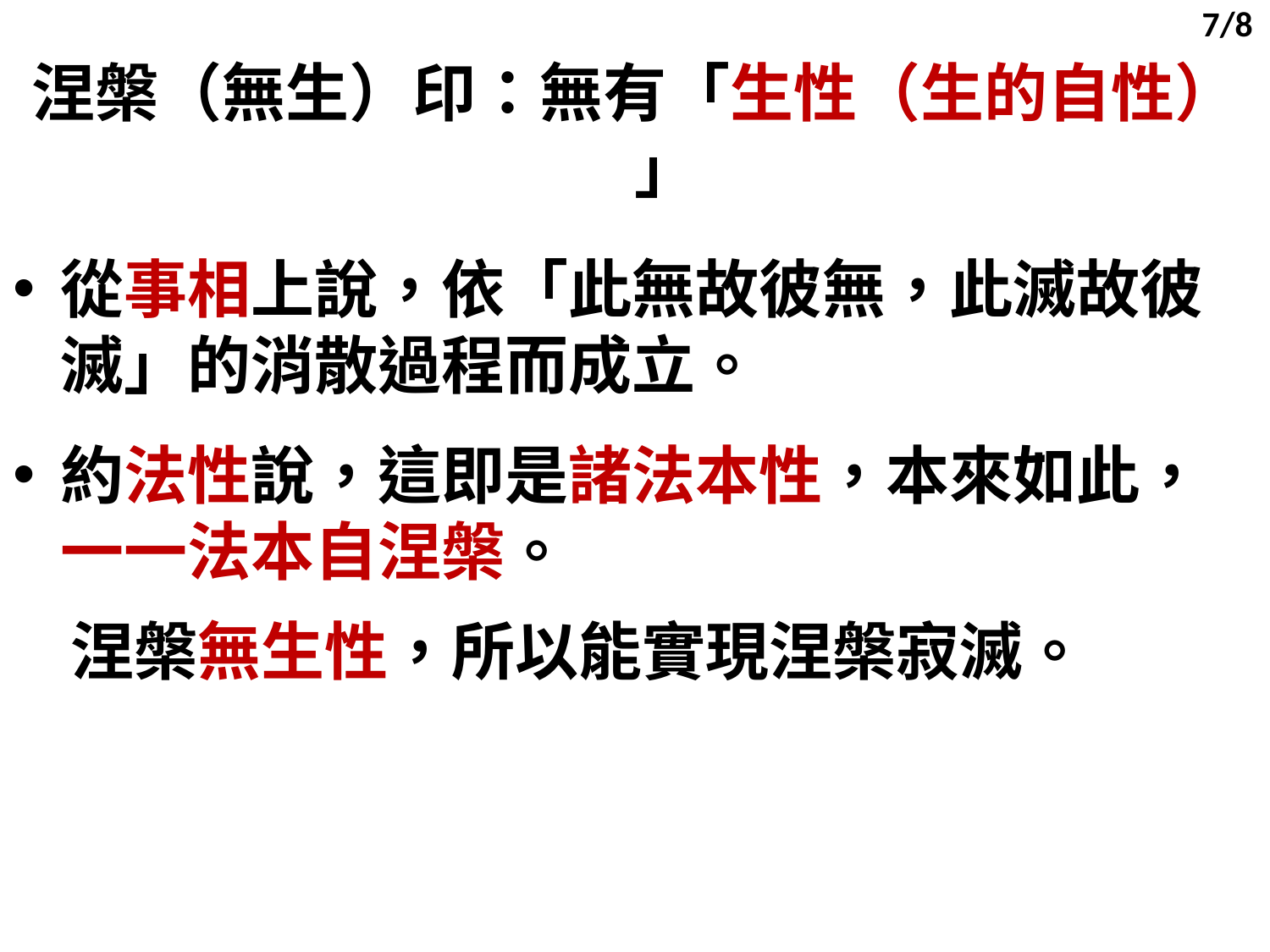

7/8
涅槃（無生）印：無有「生性（生的自性） 」
從事相上說，依「此無故彼無，此滅故彼滅」的消散過程而成立。
約法性說，這即是諸法本性，本來如此，一一法本自涅槃。
   涅槃無生性，所以能實現涅槃寂滅。